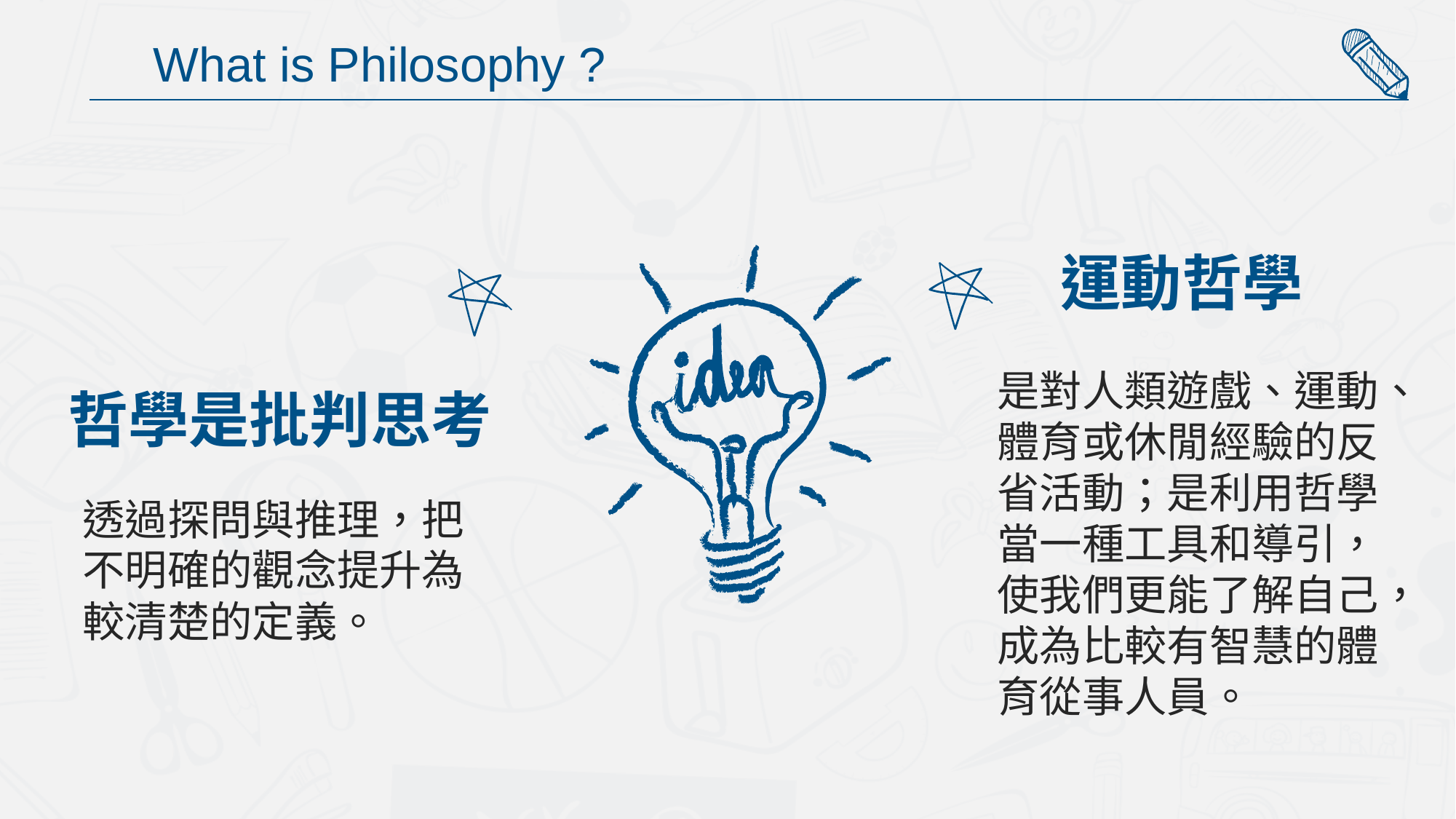

What is Philosophy ?

運動哲學
是對人類遊戲、運動、體育或休閒經驗的反省活動；是利用哲學當一種工具和導引，使我們更能了解自己，成為比較有智慧的體育從事人員。

哲學是批判思考
透過探問與推理，把不明確的觀念提升為較清楚的定義。